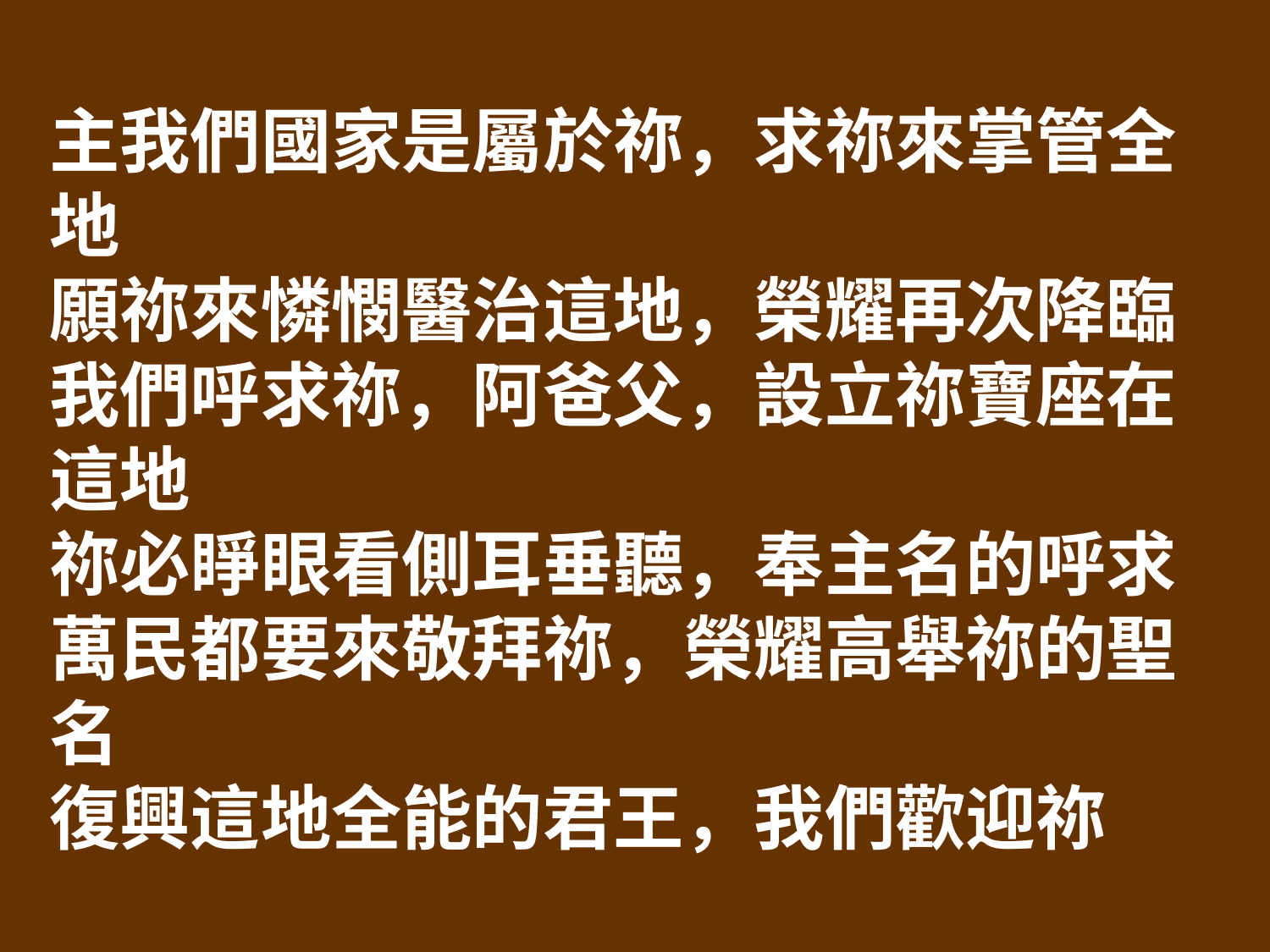

主我們國家是屬於祢，求祢來掌管全地
願祢來憐憫醫治這地，榮耀再次降臨
我們呼求祢，阿爸父，設立祢寶座在這地
祢必睜眼看側耳垂聽，奉主名的呼求
萬民都要來敬拜祢，榮耀高舉祢的聖名
復興這地全能的君王，我們歡迎祢